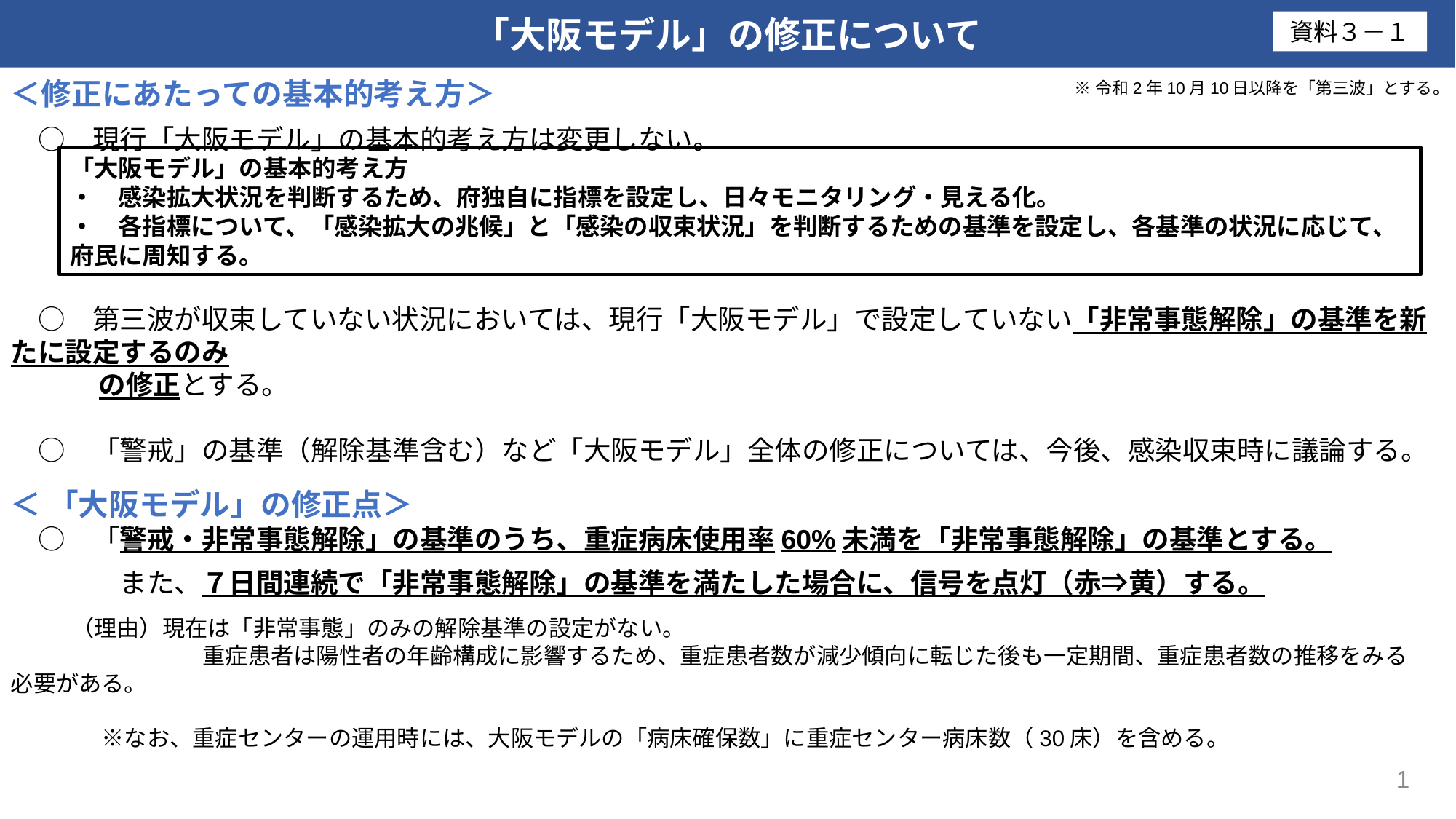

「大阪モデル」の修正について
資料３－１
＜修正にあたっての基本的考え方＞

　○　現行「大阪モデル」の基本的考え方は変更しない。

　○　第三波が収束していない状況においては、現行「大阪モデル」で設定していない「非常事態解除」の基準を新たに設定するのみ
　　　 の修正とする。

　○　「警戒」の基準（解除基準含む）など「大阪モデル」全体の修正については、今後、感染収束時に議論する。

※令和2年10月10日以降を「第三波」とする。
「大阪モデル」の基本的考え方
・　感染拡大状況を判断するため、府独自に指標を設定し、日々モニタリング・見える化。
・　各指標について、「感染拡大の兆候」と「感染の収束状況」を判断するための基準を設定し、各基準の状況に応じて、府民に周知する。
＜ 「大阪モデル」の修正点＞
　○　「警戒・非常事態解除」の基準のうち、重症病床使用率60%未満を「非常事態解除」の基準とする。

　　　　また、７日間連続で「非常事態解除」の基準を満たした場合に、信号を点灯（赤⇒黄）する。

　 　（理由）現在は「非常事態」のみの解除基準の設定がない。
　　　　　　　　  重症患者は陽性者の年齢構成に影響するため、重症患者数が減少傾向に転じた後も一定期間、重症患者数の推移をみる必要がある。

　　　　※なお、重症センターの運用時には、大阪モデルの「病床確保数」に重症センター病床数（30床）を含める。

1